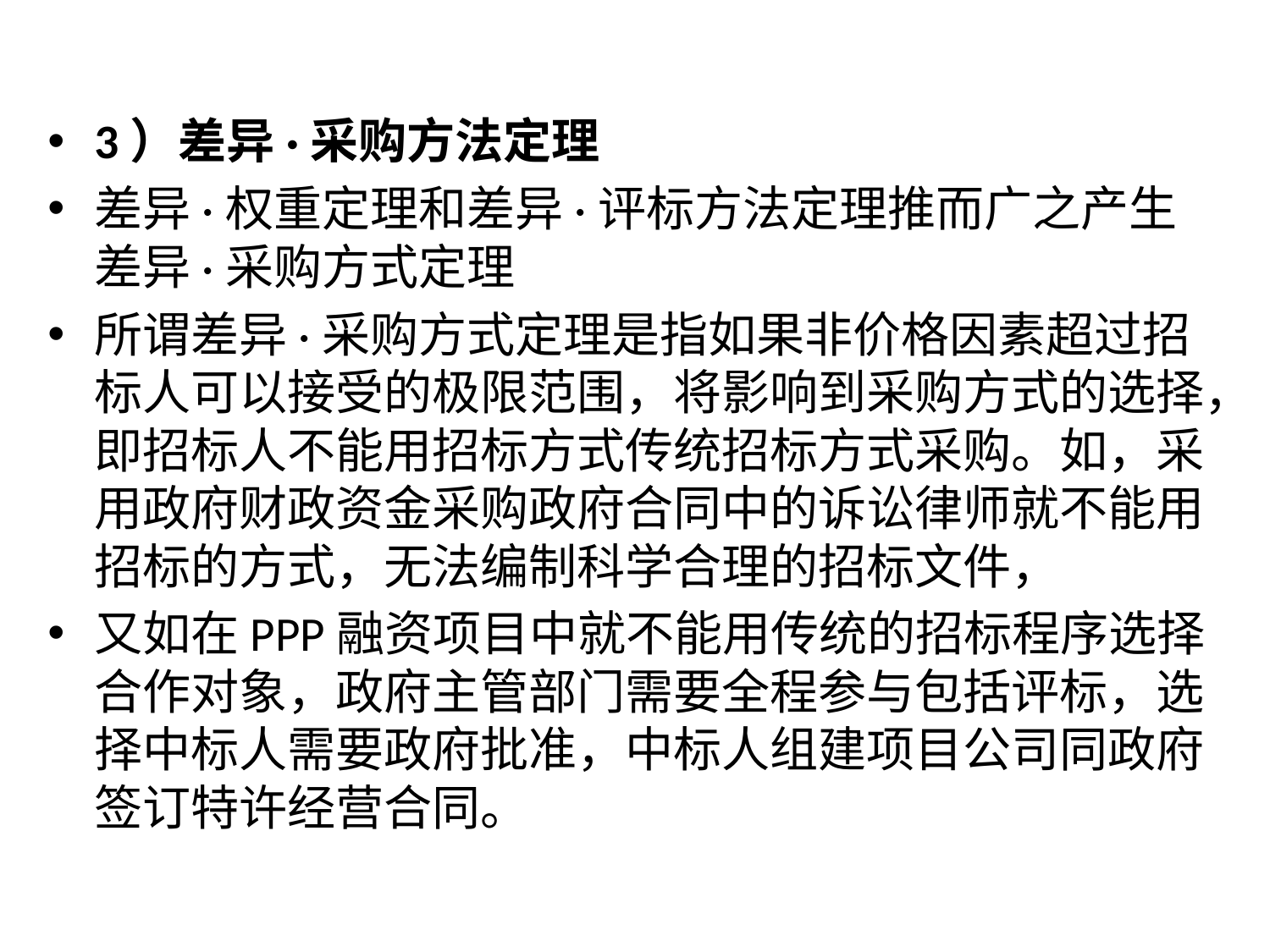

3）差异·采购方法定理
差异·权重定理和差异·评标方法定理推而广之产生差异·采购方式定理
所谓差异·采购方式定理是指如果非价格因素超过招标人可以接受的极限范围，将影响到采购方式的选择，即招标人不能用招标方式传统招标方式采购。如，采用政府财政资金采购政府合同中的诉讼律师就不能用招标的方式，无法编制科学合理的招标文件，
又如在PPP融资项目中就不能用传统的招标程序选择合作对象，政府主管部门需要全程参与包括评标，选择中标人需要政府批准，中标人组建项目公司同政府签订特许经营合同。